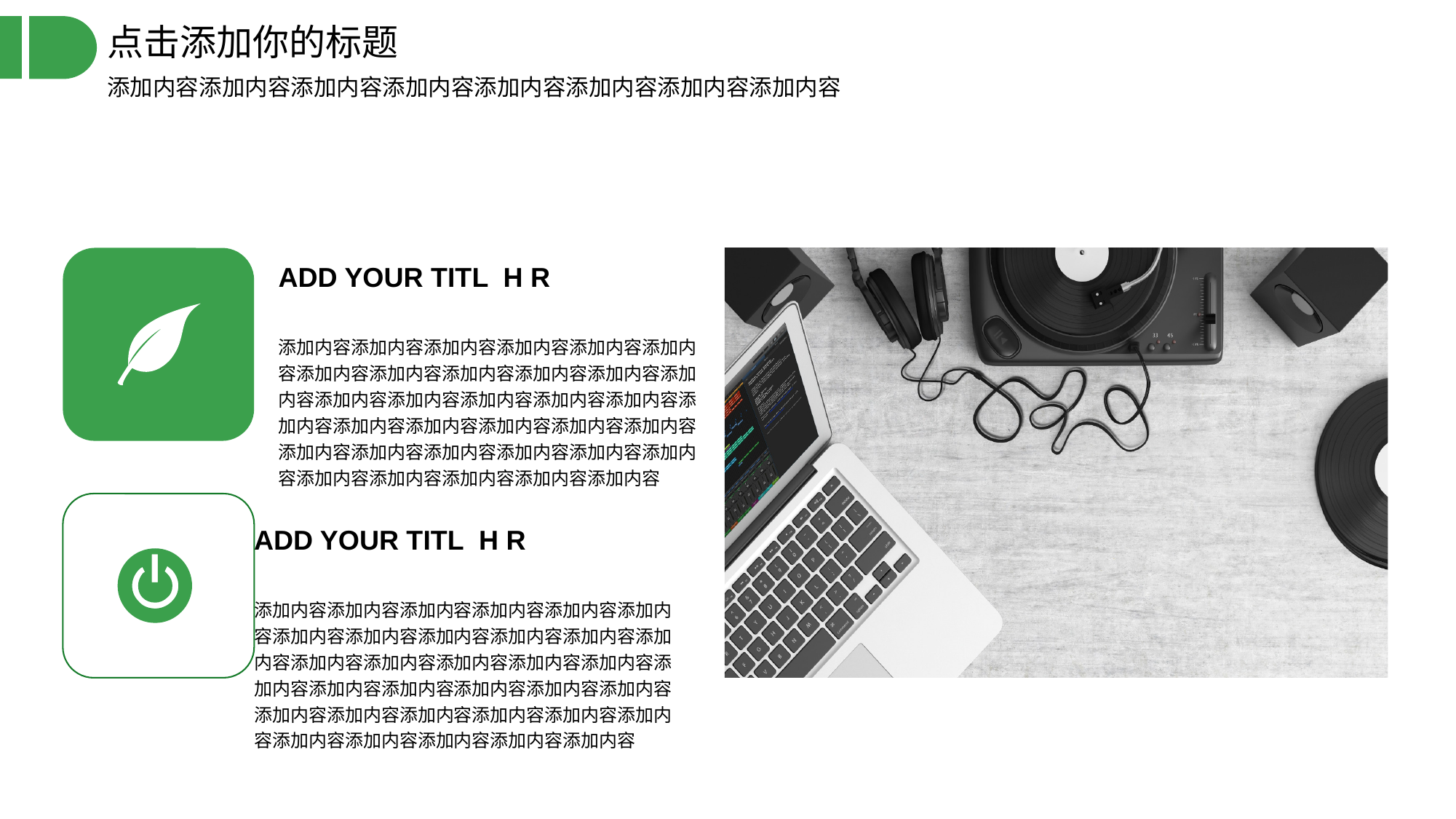

点击添加你的标题

添加内容添加内容添加内容添加内容添加内容添加内容添加内容添加内容

ADD YOUR TITL  H R

添加内容添加内容添加内容添加内容添加内容添加内容添加内容添加内容添加内容添加内容添加内容添加内容添加内容添加内容添加内容添加内容添加内容添加内容添加内容添加内容添加内容添加内容添加内容添加内容添加内容添加内容添加内容添加内容添加内容添加内容添加内容添加内容添加内容添加内容

ADD YOUR TITL  H R

添加内容添加内容添加内容添加内容添加内容添加内容添加内容添加内容添加内容添加内容添加内容添加内容添加内容添加内容添加内容添加内容添加内容添加内容添加内容添加内容添加内容添加内容添加内容添加内容添加内容添加内容添加内容添加内容添加内容添加内容添加内容添加内容添加内容添加内容